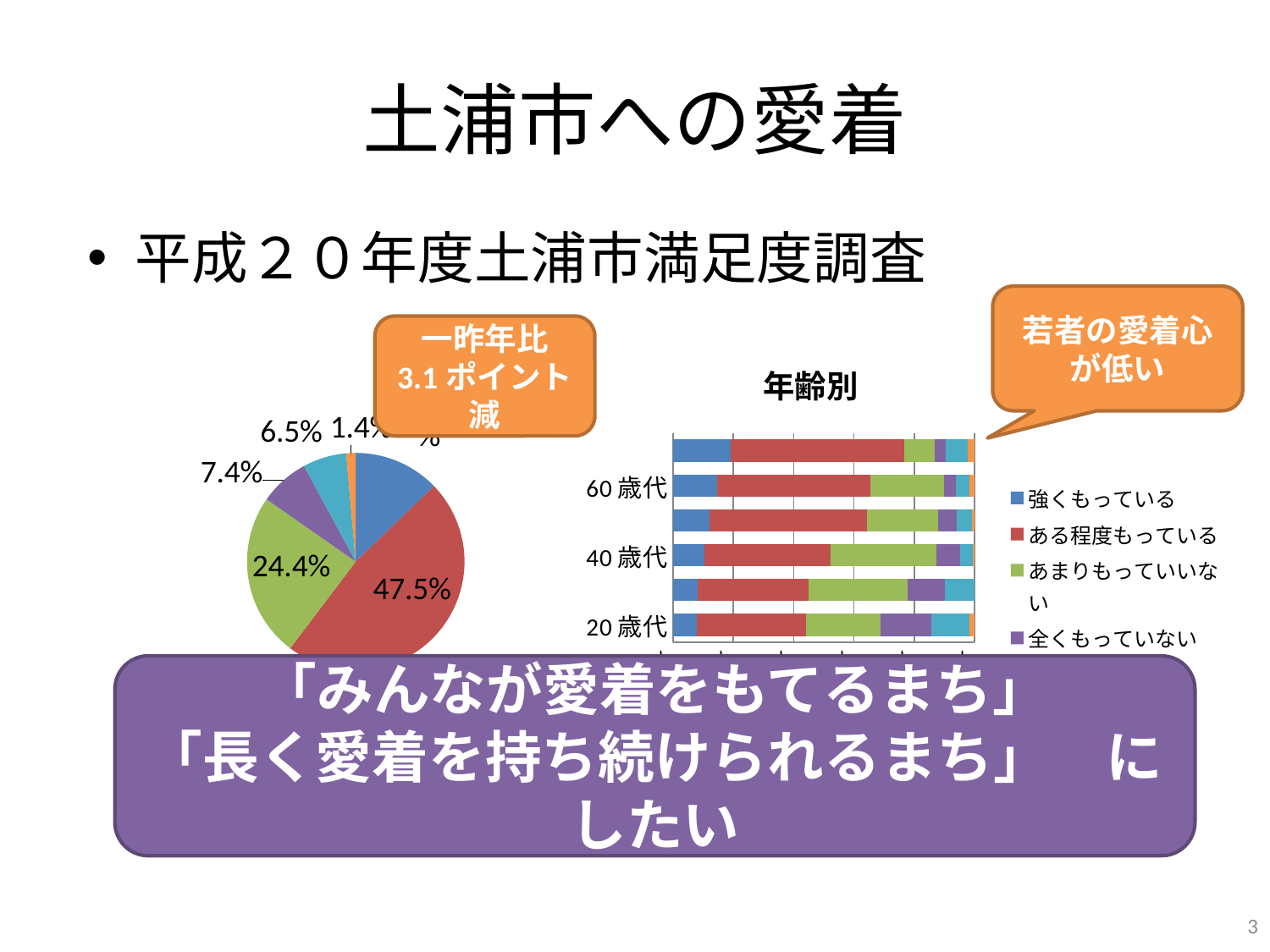

# 土浦市への愛着
平成２０年度土浦市満足度調査

若者の愛着心が低い
一昨年比
3.1ポイント減

### Chart

| Category |  |
|---|---|
| 強くもっている | 12.8 |
| ある程度もっている | 47.5 |
| あまりもっていいない | 24.4 |
| 全くもっていない | 7.4 |
| わからない | 6.5 |
| 無回答 | 1.4 |

### Chart: 年齢別

| Category | 強くもっている | ある程度もっている | あまりもっていいない | 全くもっていない | わからない | 無回答 |
|---|---|---|---|---|---|---|
| 20歳代 | 8.0 | 36.0 | 24.8 | 16.8 | 12.8 | 1.6 |
| 30歳代 | 8.200000000000001 | 36.6 | 33.0 | 12.4 | 9.8 | 0.0 |
| 40歳代 | 10.5 | 41.9 | 34.9 | 8.1 | 4.1 | 0.6000000000000001 |
| 50歳代 | 12.1 | 52.1 | 23.7 | 6.2 | 5.1 | 0.8 |
| 60歳代 | 14.6 | 50.9 | 24.3 | 4.1 | 4.4 | 1.8 |
| 70歳以上 | 19.0 | 57.8 | 10.0 | 3.8 | 7.1 | 2.4 |

### Chart:

| Category | H18  |
|---|---|
| 強くもっている | 16.7 |
| ある程度もっている | 46.7 |
| あまりもっていいない | 24.8 |
| 全くもっていない | 6.1 |
| わからない | 4.5 |
| 無回答 | 1.2 |
「みんなが愛着をもてるまち」
「長く愛着を持ち続けられるまち」　にしたい
3